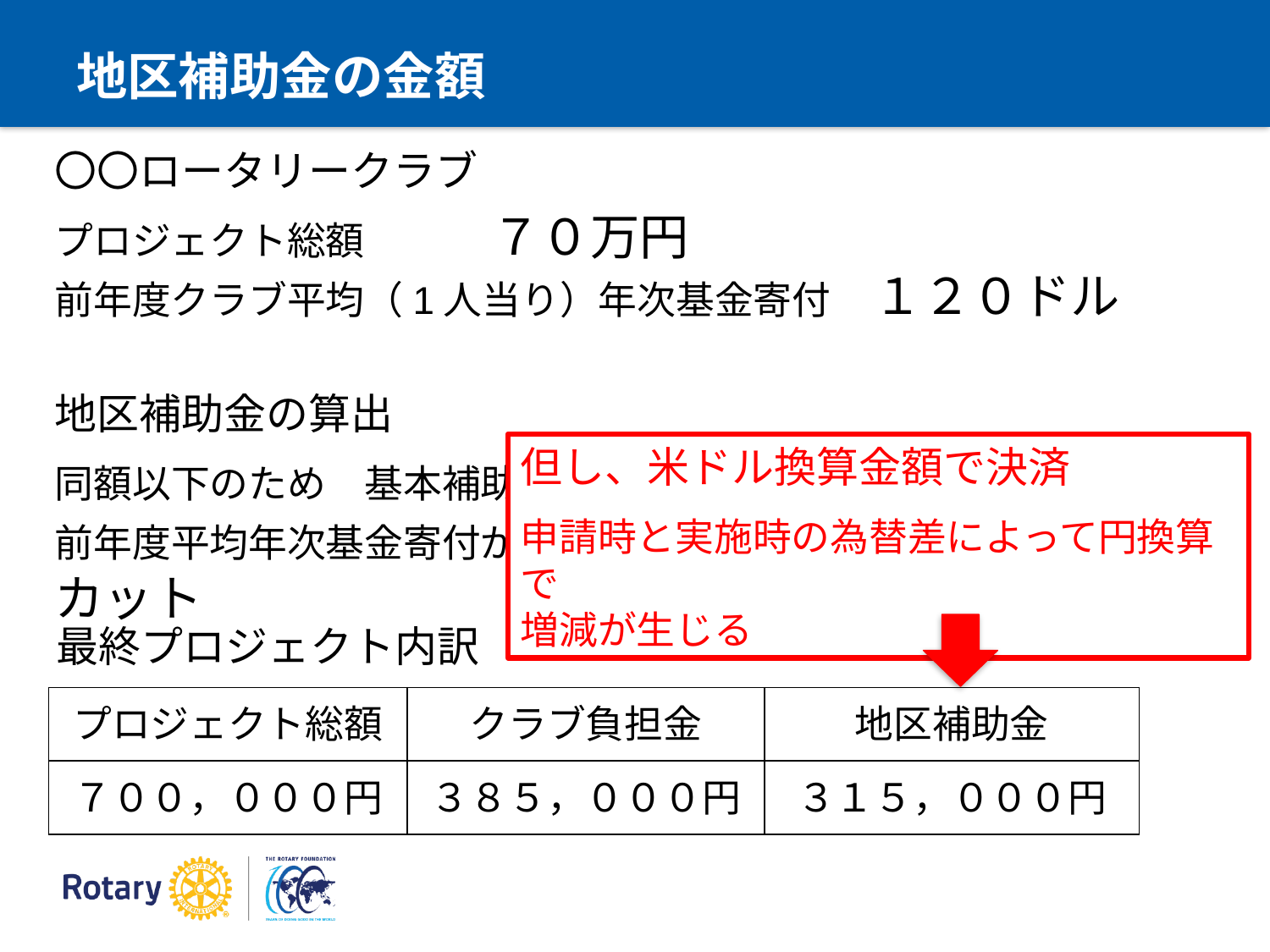

# 地区補助金の金額
〇〇ロータリークラブ
プロジェクト総額　　　７０万円
前年度クラブ平均（1人当り）年次基金寄付　１２０ドル
地区補助金の算出
同額以下のため　基本補助金額の上限は　３５万円
前年度平均年次基金寄付が１００～１４９ドルのため　１０％カット
但し、米ドル換算金額で決済
申請時と実施時の為替差によって円換算で
増減が生じる
最終プロジェクト内訳

| プロジェクト総額 | クラブ負担金 | 地区補助金 |
| --- | --- | --- |
| ７００，０００円 | ３８５，０００円 | ３１５，０００円 |